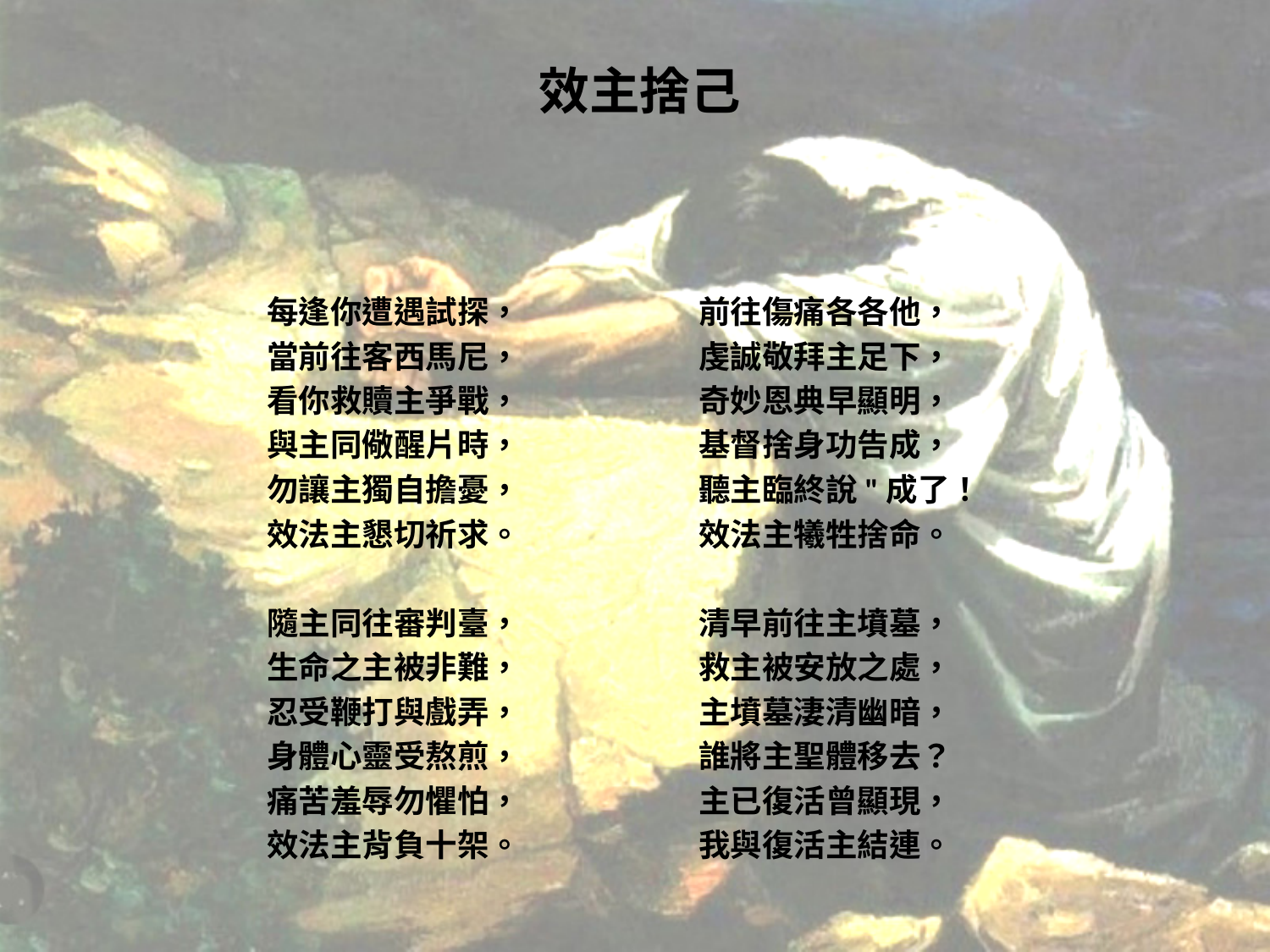

# 效主捨己
每逢你遭遇試探，
當前往客西馬尼，
看你救贖主爭戰，
與主同儆醒片時，
勿讓主獨自擔憂，
效法主懇切祈求。

隨主同往審判臺，
生命之主被非難，
忍受鞭打與戲弄，
身體心靈受熬煎，
痛苦羞辱勿懼怕，
效法主背負十架。

前往傷痛各各他，
虔誠敬拜主足下，
奇妙恩典早顯明，
基督捨身功告成，
聽主臨終說"成了！
效法主犧牲捨命。

清早前往主墳墓，
救主被安放之處，
主墳墓淒清幽暗，
誰將主聖體移去？
主已復活曾顯現，
我與復活主結連。